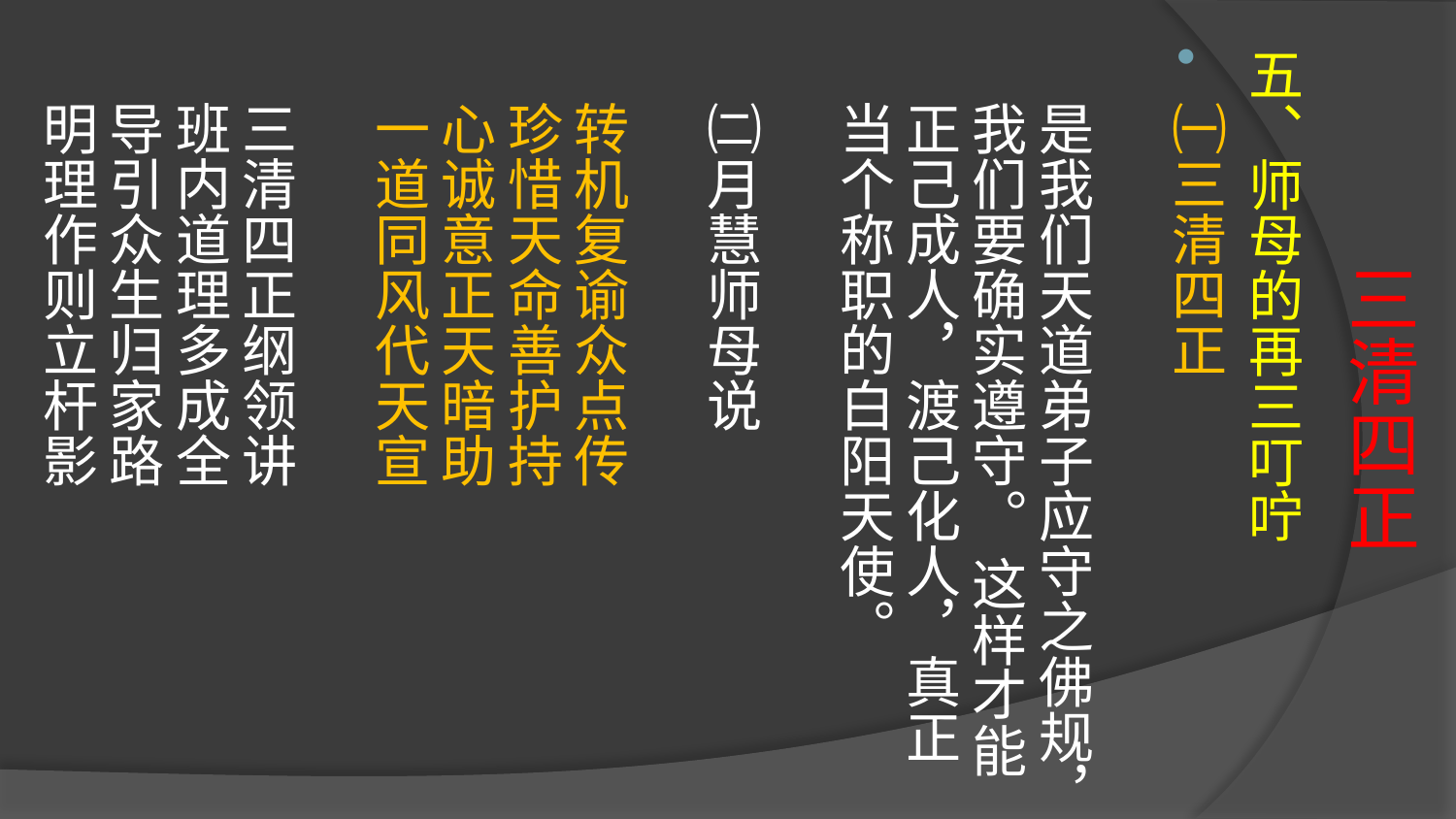

# 三清四正
五、师母的再三叮咛
㈠三清四正
是我们天道弟子应守之佛规，我们要确实遵守。 这样才能正己成人，渡己化人，真正当个称职的白阳天使。
㈡月慧师母说
转机复谕众点传
珍惜天命善护持
心诚意正天暗助
一道同风代天宣
三清四正纲领讲
班内道理多成全
导引众生归家路
明理作则立杆影